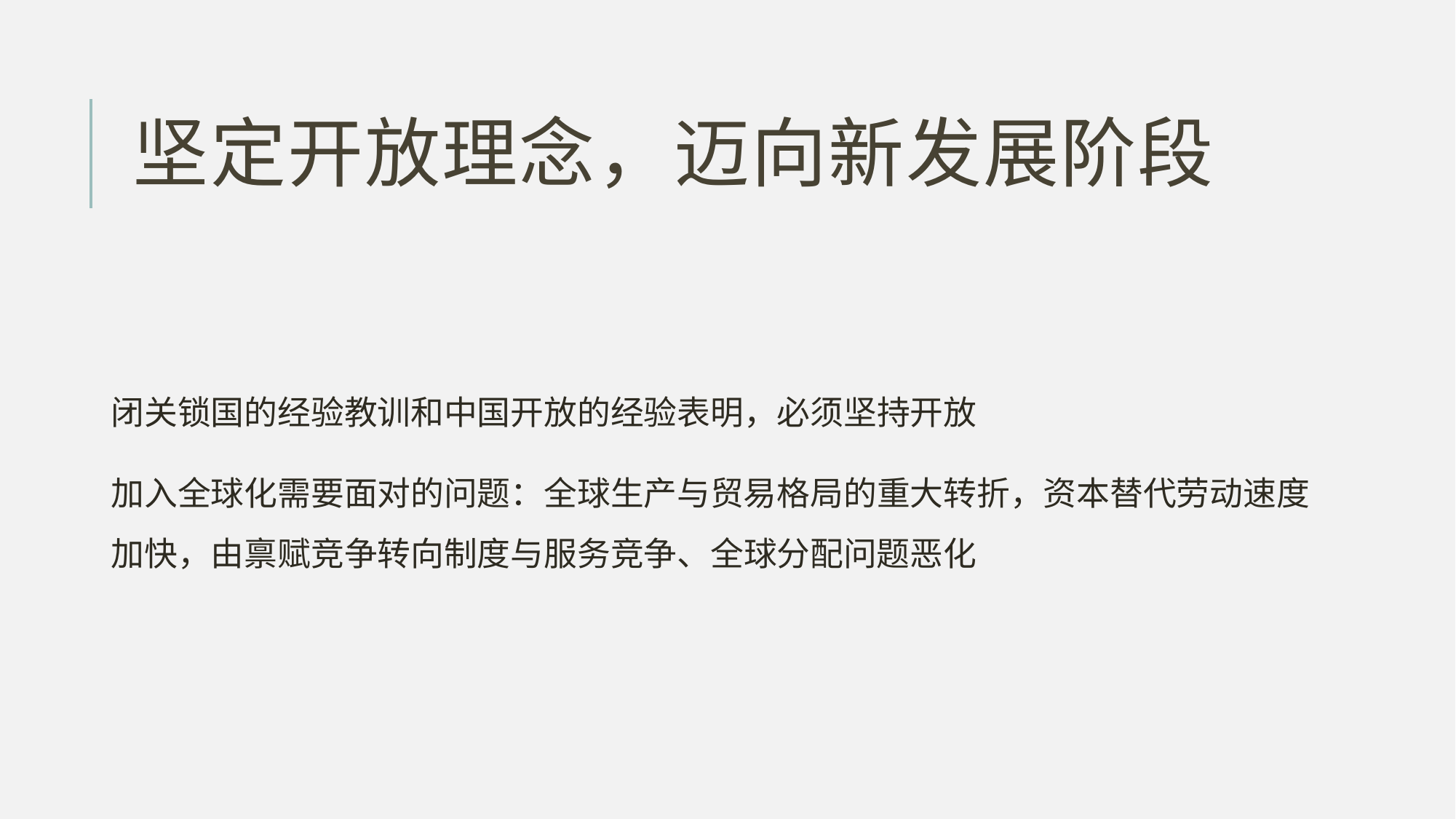

# 坚定开放理念，迈向新发展阶段
闭关锁国的经验教训和中国开放的经验表明，必须坚持开放
加入全球化需要面对的问题：全球生产与贸易格局的重大转折，资本替代劳动速度加快，由禀赋竞争转向制度与服务竞争、全球分配问题恶化